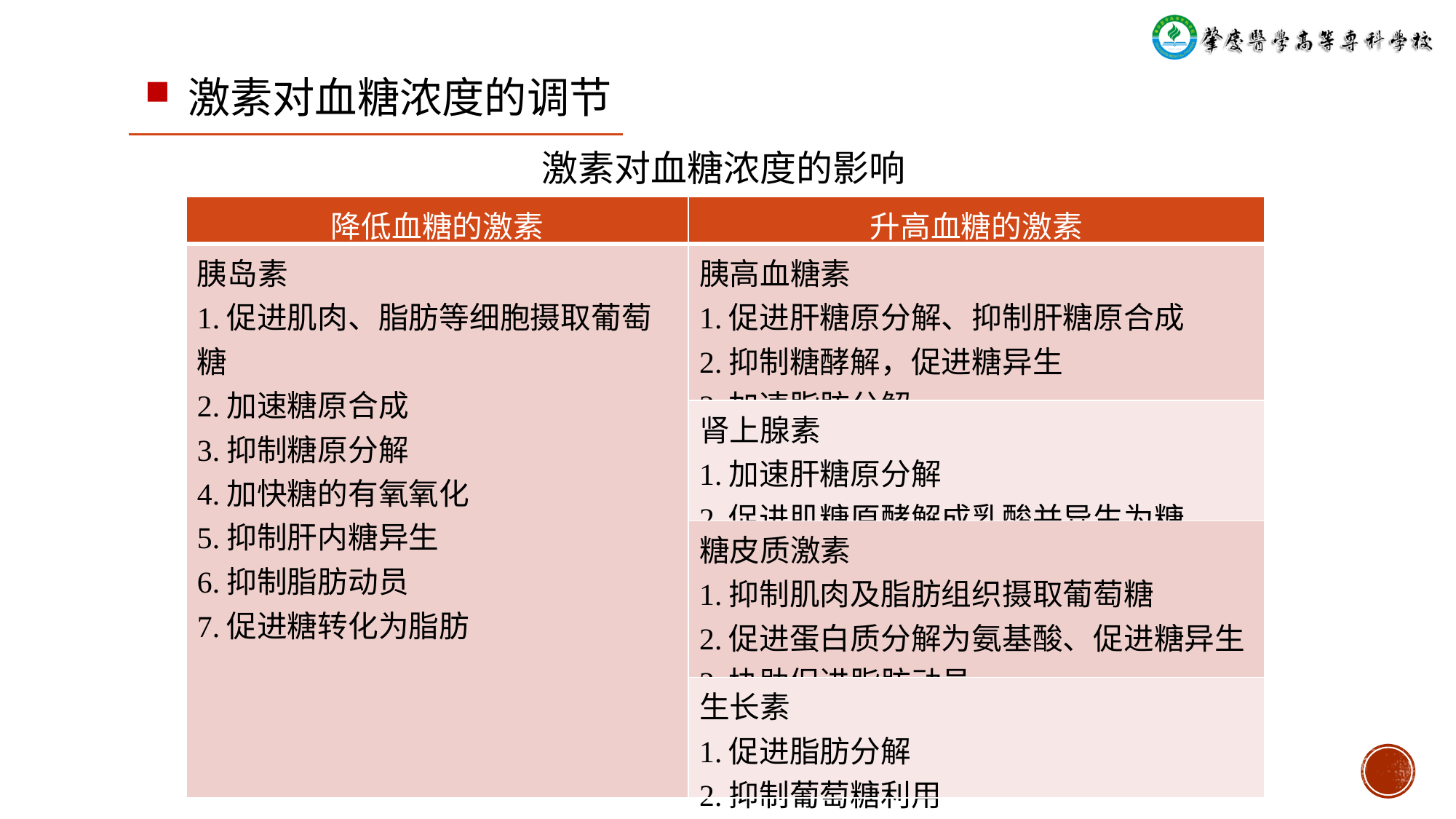

激素对血糖浓度的调节
激素对血糖浓度的影响
| 降低血糖的激素 | 升高血糖的激素 |
| --- | --- |
| 胰岛素 1.促进肌肉、脂肪等细胞摄取葡萄糖 2.加速糖原合成 3.抑制糖原分解 4.加快糖的有氧氧化 5.抑制肝内糖异生 6.抑制脂肪动员 7.促进糖转化为脂肪 | 胰高血糖素 1.促进肝糖原分解、抑制肝糖原合成 2.抑制糖酵解，促进糖异生 3.加速脂肪分解 |
|  | 肾上腺素 1.加速肝糖原分解 2.促进肌糖原酵解成乳酸并异生为糖 |
|  | 糖皮质激素 1.抑制肌肉及脂肪组织摄取葡萄糖 2.促进蛋白质分解为氨基酸、促进糖异生 3.协助促进脂肪动员 |
|  | 生长素 1.促进脂肪分解 2.抑制葡萄糖利用 |